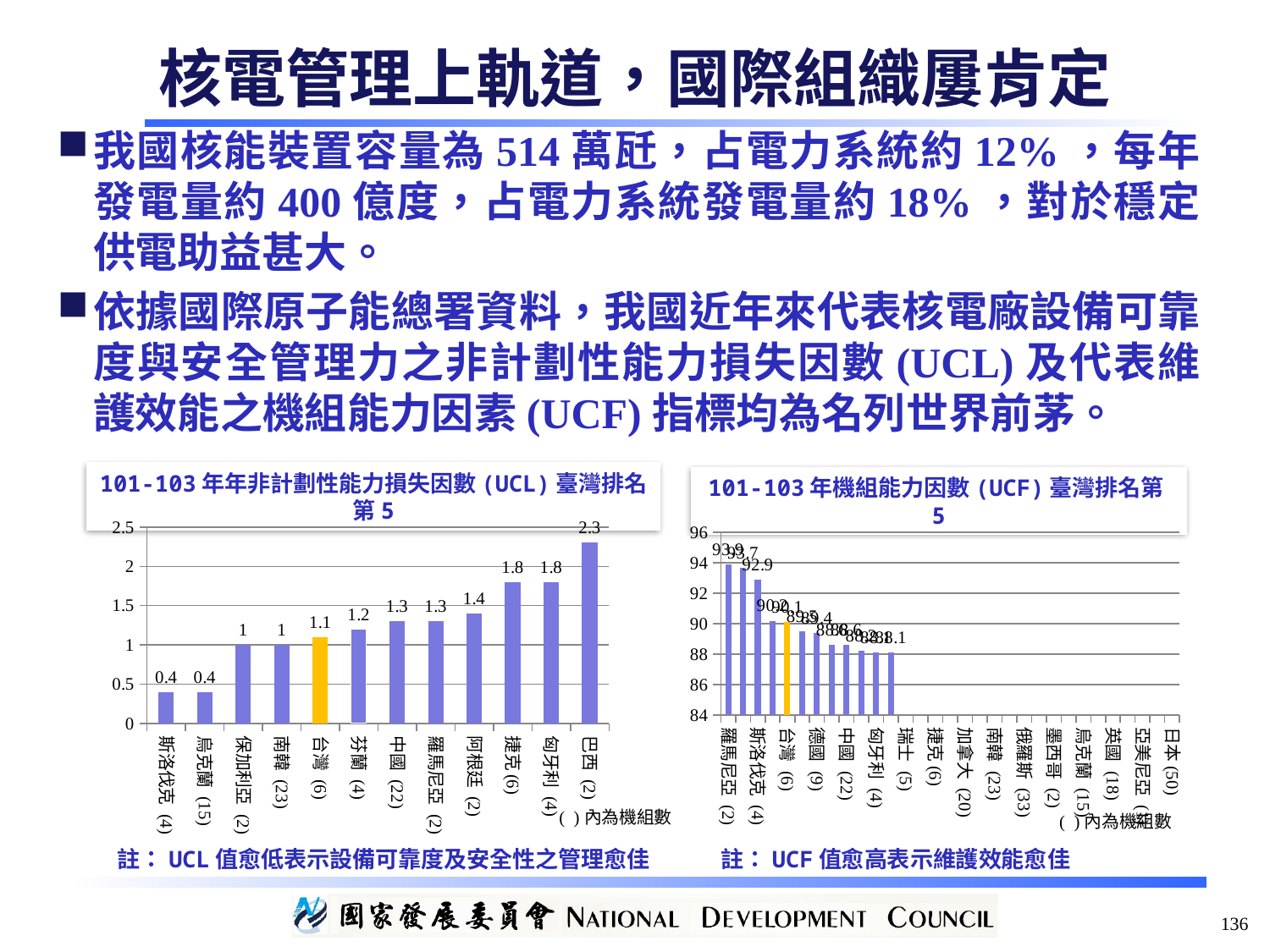

核電管理上軌道，國際組織屢肯定
我國核能裝置容量為514萬瓩，占電力系統約12%，每年發電量約400億度，占電力系統發電量約18%，對於穩定供電助益甚大。
依據國際原子能總署資料，我國近年來代表核電廠設備可靠度與安全管理力之非計劃性能力損失因數(UCL)及代表維護效能之機組能力因素(UCF)指標均為名列世界前茅。
101-103年年非計劃性能力損失因數(UCL)臺灣排名第5
101-103年機組能力因數(UCF)臺灣排名第5

### Chart

| Category |  |
|---|---|
| 斯洛伐克 (4) | 0.4 |
| 烏克蘭 (15) | 0.4 |
| 保加利亞 (2) | 1.0 |
| 南韓 (23) | 1.0 |
| 台灣 (6) | 1.1 |
| 芬蘭 (4) | 1.2 |
| 中國 (22) | 1.3 |
| 羅馬尼亞 (2) | 1.3 |
| 阿根廷 (2) | 1.4 |
| 捷克(6) | 1.8 |
| 匈牙利 (4) | 1.8 |
| 巴西 (2) | 2.3 |

[unsupported chart]

(  )內為機組數
(  )內為機組數
註：UCL值愈低表示設備可靠度及安全性之管理愈佳
註：UCF值愈高表示維護效能愈佳
136